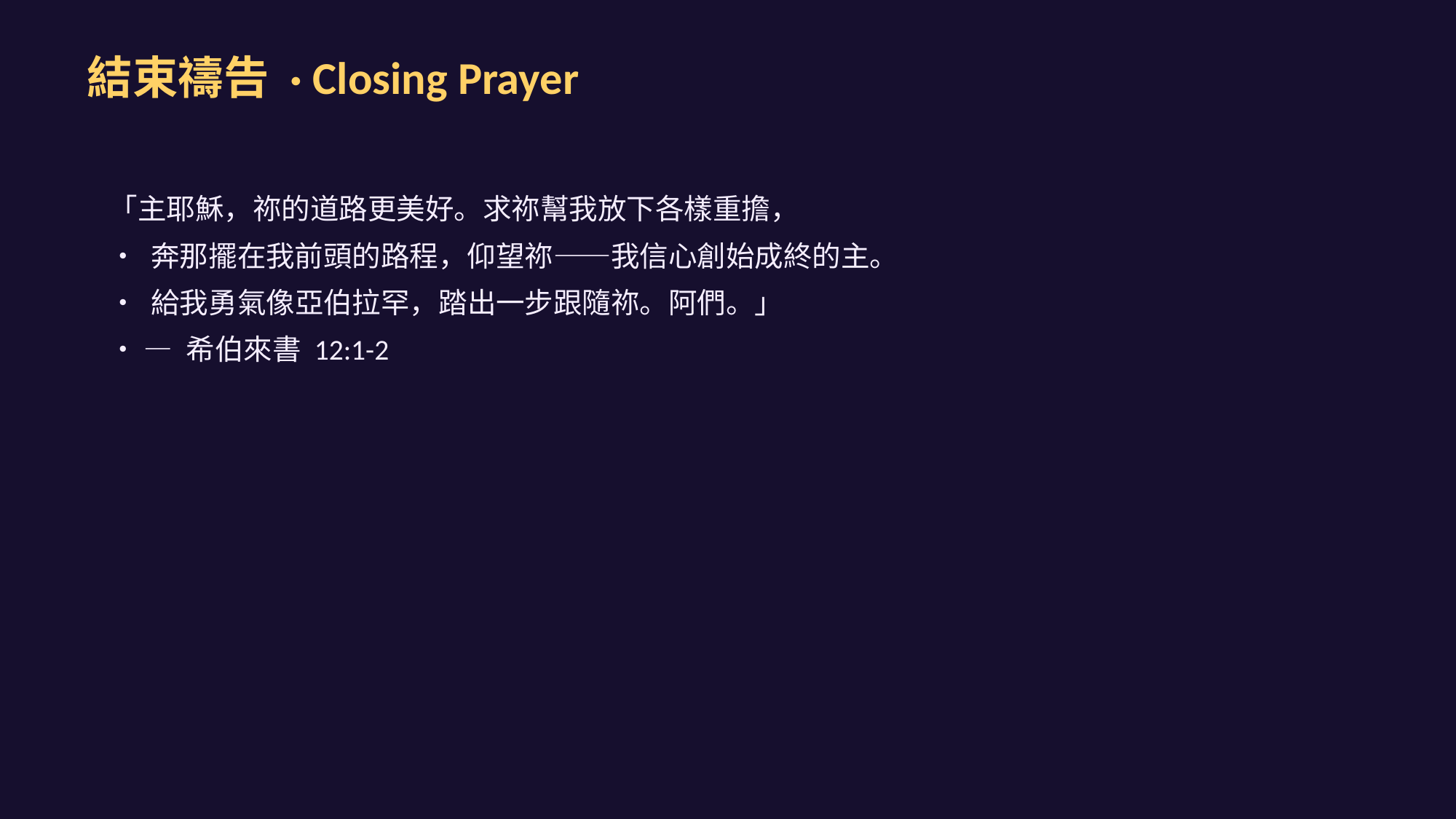

結束禱告 · Closing Prayer
「主耶穌，祢的道路更美好。求祢幫我放下各樣重擔，
• 奔那擺在我前頭的路程，仰望祢——我信心創始成終的主。
• 給我勇氣像亞伯拉罕，踏出一步跟隨祢。阿們。」
• — 希伯來書 12:1-2